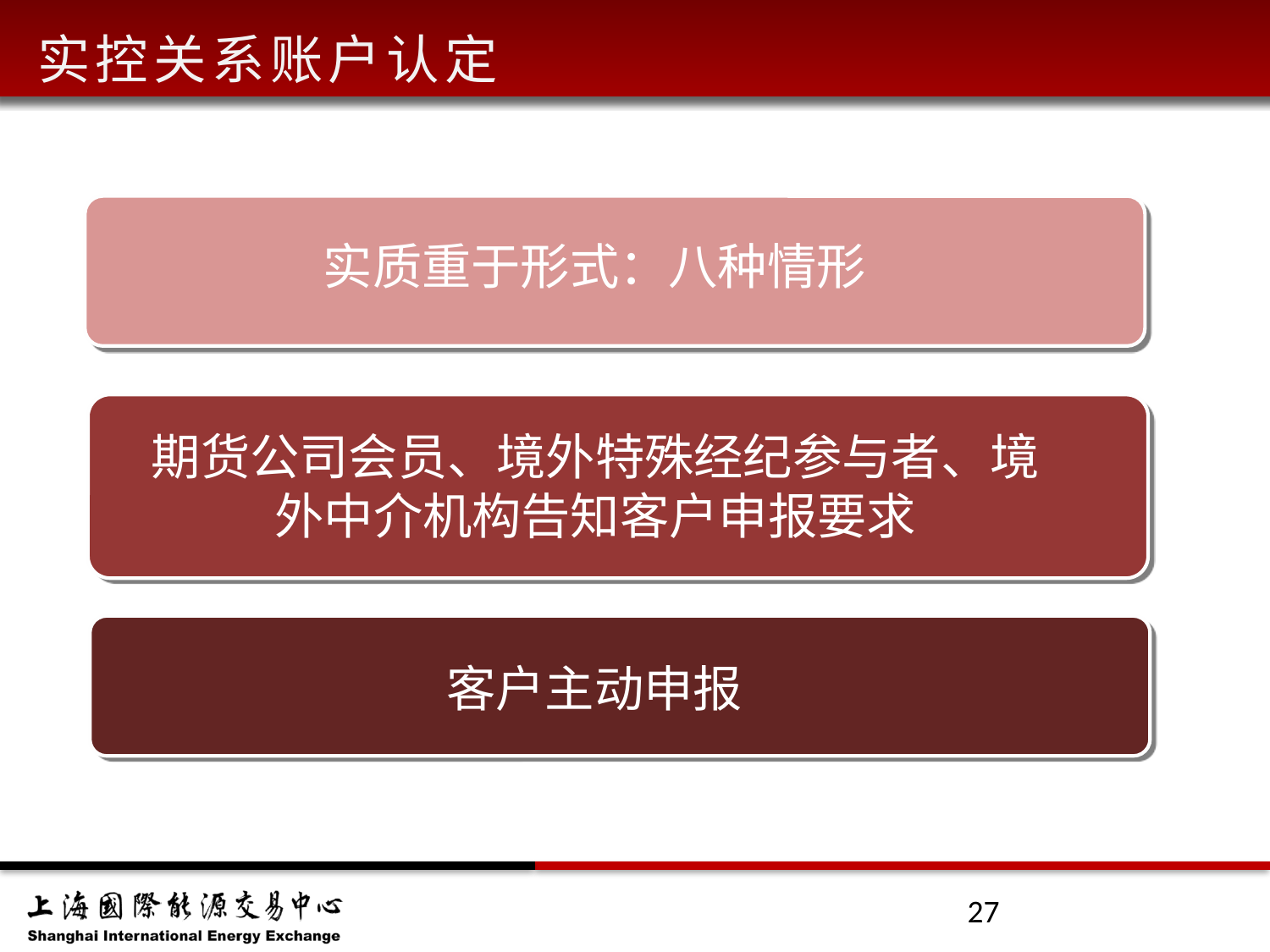

实控关系账户认定

实质重于形式：八种情形

期货公司会员、境外特殊经纪参与者、境外中介机构告知客户申报要求

客户主动申报
27